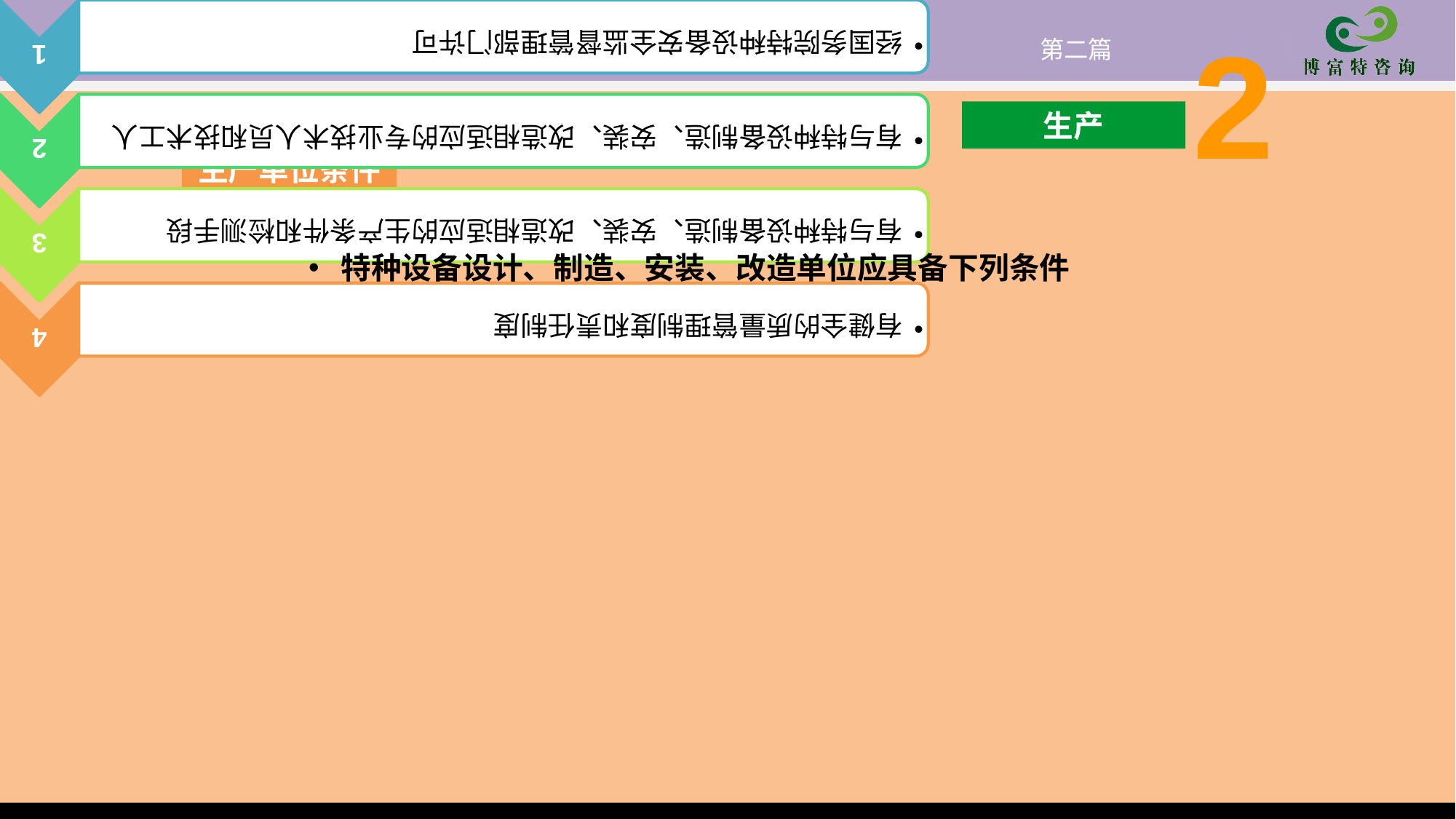

2
第二篇
生产
生产单位条件

特种设备设计、制造、安装、改造单位应具备下列条件
1
经国务院特种设备安全监督管理部门许可
2
有与特种设备制造、安装、改造相适应的专业技术人员和技术工人
3
有与特种设备制造、安装、改造相适应的生产条件和检测手段
4
有健全的质量管理制度和责任制度